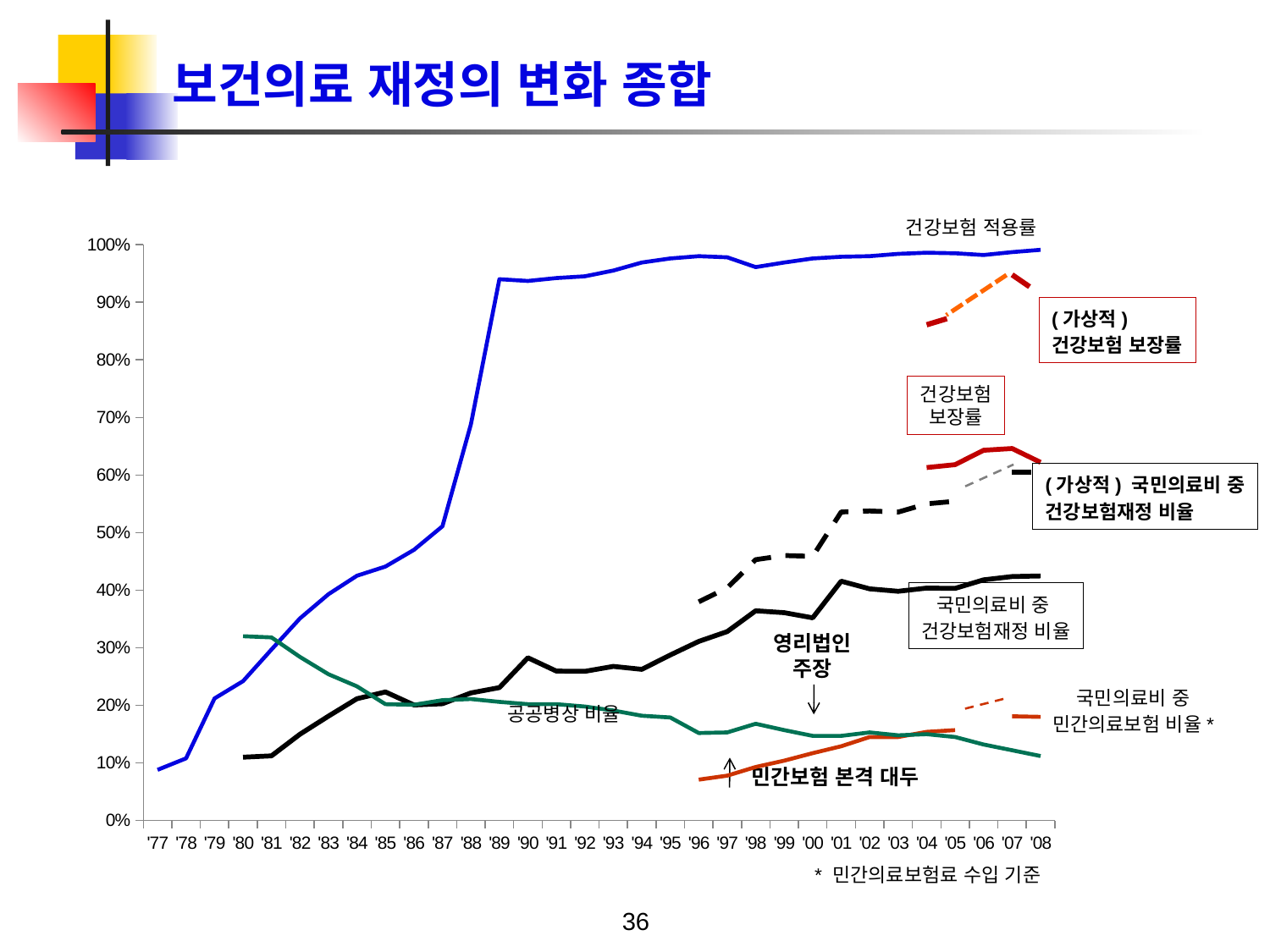

# 보건의료 재정의 변화 종합
건강보험 적용률

### Chart

| Category | 건강보험적용률 | 건강보험재정의 비율 | 민간의료보험 | 공공병상비율 | 건강보험 보장률 | 건보+민보의 국민의료비 비율 | 건보+민보의 가상적 건보 보장률 |
|---|---|---|---|---|---|---|---|
| '77 | 0.08800000000000006 | None | None | None | None | None | None |
| '78 | 0.10800000000000011 | None | None | None | None | None | None |
| '79 | 0.21200000000000022 | None | None | None | None | None | None |
| '80 | 0.24200000000000021 | 0.10997607986758218 | None | 0.3200000000000005 | None | None | None |
| '81 | 0.2970000000000003 | 0.1123247284552975 | None | 0.3180000000000005 | None | None | None |
| '82 | 0.3510000000000003 | 0.1498667486064144 | None | 0.2840000000000003 | None | None | None |
| '83 | 0.39300000000000057 | 0.18128996645641446 | None | 0.254 | None | None | None |
| '84 | 0.4250000000000003 | 0.21148573913781293 | None | 0.233 | None | None | None |
| '85 | 0.441 | 0.22331799261568908 | None | 0.202 | None | None | None |
| '86 | 0.4700000000000001 | 0.20064956367692421 | None | 0.201 | None | None | None |
| '87 | 0.511 | 0.2028134063131492 | None | 0.2090000000000002 | None | None | None |
| '88 | 0.688 | 0.22153018389331094 | None | 0.21100000000000022 | None | None | None |
| '89 | 0.9400000000000006 | 0.2308712812374869 | None | 0.20600000000000004 | None | None | None |
| '90 | 0.9370000000000006 | 0.2826548327745376 | None | 0.202 | None | None | None |
| '91 | 0.942 | 0.2595044737875317 | None | 0.202 | None | None | None |
| '92 | 0.945 | 0.25908064012789367 | None | 0.198 | None | None | None |
| '93 | 0.9550000000000006 | 0.2676481130799953 | None | 0.191 | None | None | None |
| '94 | 0.9690000000000006 | 0.2624786566908258 | None | 0.18200000000000022 | None | None | None |
| '95 | 0.9760000000000006 | 0.28745983453507784 | None | 0.17900000000000021 | None | None | None |
| '96 | 0.98 | 0.31102849087154394 | 0.071 | 0.15200000000000022 | None | 0.379782411179626 | None |
| '97 | 0.9780000000000006 | 0.32806973059965555 | 0.07800000000000001 | 0.15300000000000022 | None | 0.40401112493732483 | None |
| '98 | 0.9610000000000006 | 0.36418423831447744 | 0.09300000000000018 | 0.168 | None | 0.45293066849649094 | None |
| '99 | 0.9690000000000006 | 0.36090285847177916 | 0.10400000000000002 | 0.15700000000000025 | None | 0.4601803732853689 | None |
| '00 | 0.9760000000000006 | 0.3520047155719763 | 0.11700000000000002 | 0.1470000000000002 | None | 0.4587394898984464 | None |
| '01 | 0.9790000000000006 | 0.41561330583463374 | 0.129 | 0.1470000000000002 | None | 0.5358242198470399 | None |
| '02 | 0.98 | 0.4022634716209514 | 0.1450000000000002 | 0.15300000000000022 | None | 0.5375587650616668 | None |
| '03 | 0.984 | 0.39806046736314876 | 0.1450000000000002 | 0.14800000000000021 | None | 0.5356680280176738 | None |
| '04 | 0.986 | 0.40362922772564686 | 0.15400000000000022 | 0.15000000000000022 | 0.6130000000000009 | 0.5499973218507336 | 0.8608831687900885 |
| '05 | 0.985 | 0.40306827395578215 | 0.15700000000000025 | 0.1450000000000002 | 0.6180000000000009 | 0.5544829884259905 | 0.8758319495595749 |
| '06 | 0.982 | 0.41794072786522835 | None | 0.132 | 0.643000000000001 | None | None |
| '07 | 0.987 | 0.42366266660468355 | 0.18100000000000024 | 0.1220000000000001 | 0.6460000000000009 | 0.6046290202690163 | 0.9476951972173216 |
| '08 | 0.991 | 0.4246904620219033 | 0.18000000000000022 | 0.11199999999999995 | 0.6220000000000009 | 0.6046315178305478 | 0.9137683659008176 |
(가상적)
건강보험 보장률
건강보험
보장률
(가상적) 국민의료비 중
건강보험재정 비율
국민의료비 중
건강보험재정 비율
영리법인
주장
국민의료비 중
민간의료보험 비율*
공공병상 비율
민간보험 본격 대두
* 민간의료보험료 수입 기준
36